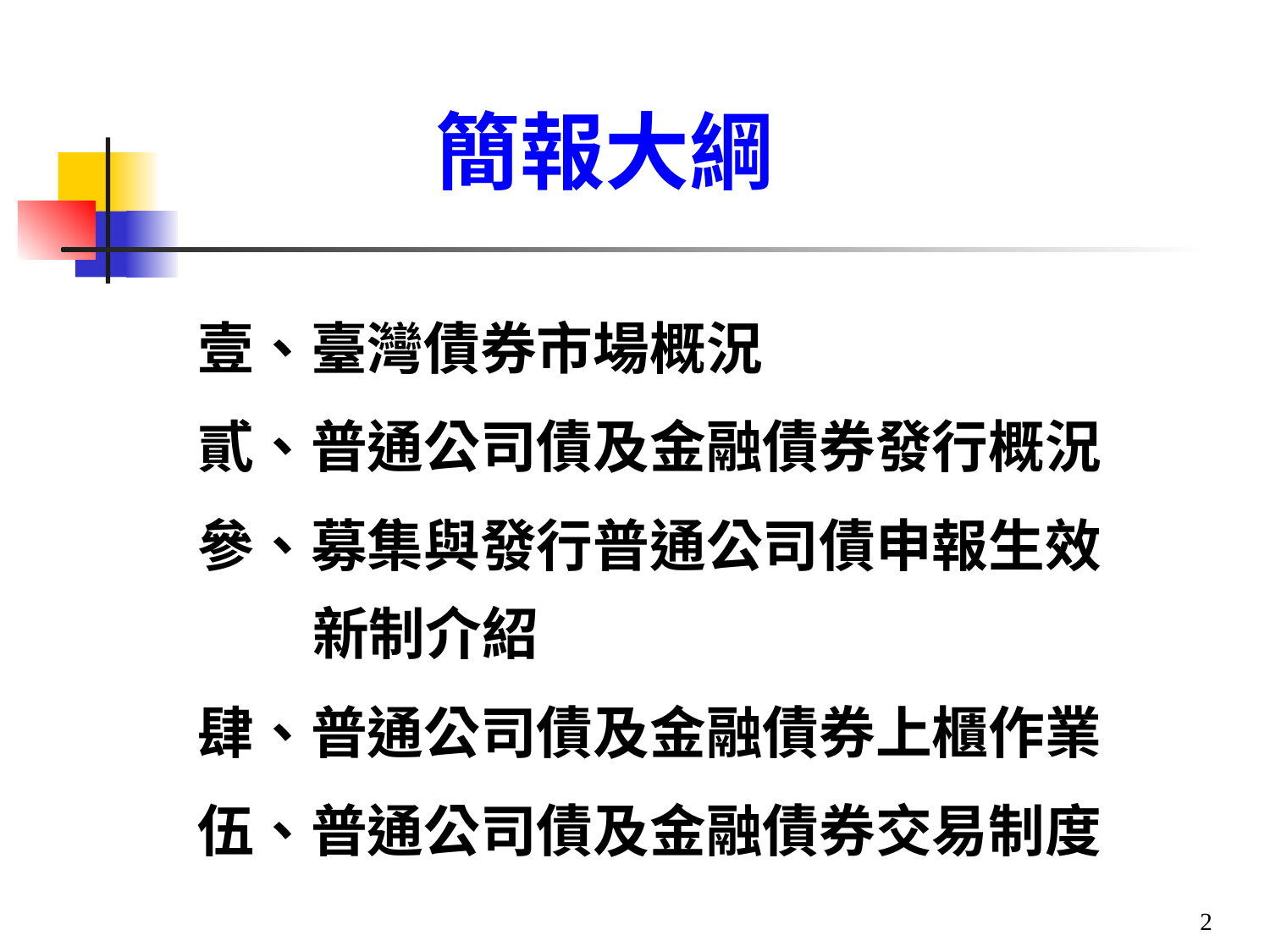

# 簡報大綱
壹、臺灣債券市場概況
貳、普通公司債及金融債券發行概況
參、募集與發行普通公司債申報生效新制介紹
肆、普通公司債及金融債券上櫃作業
伍、普通公司債及金融債券交易制度
2